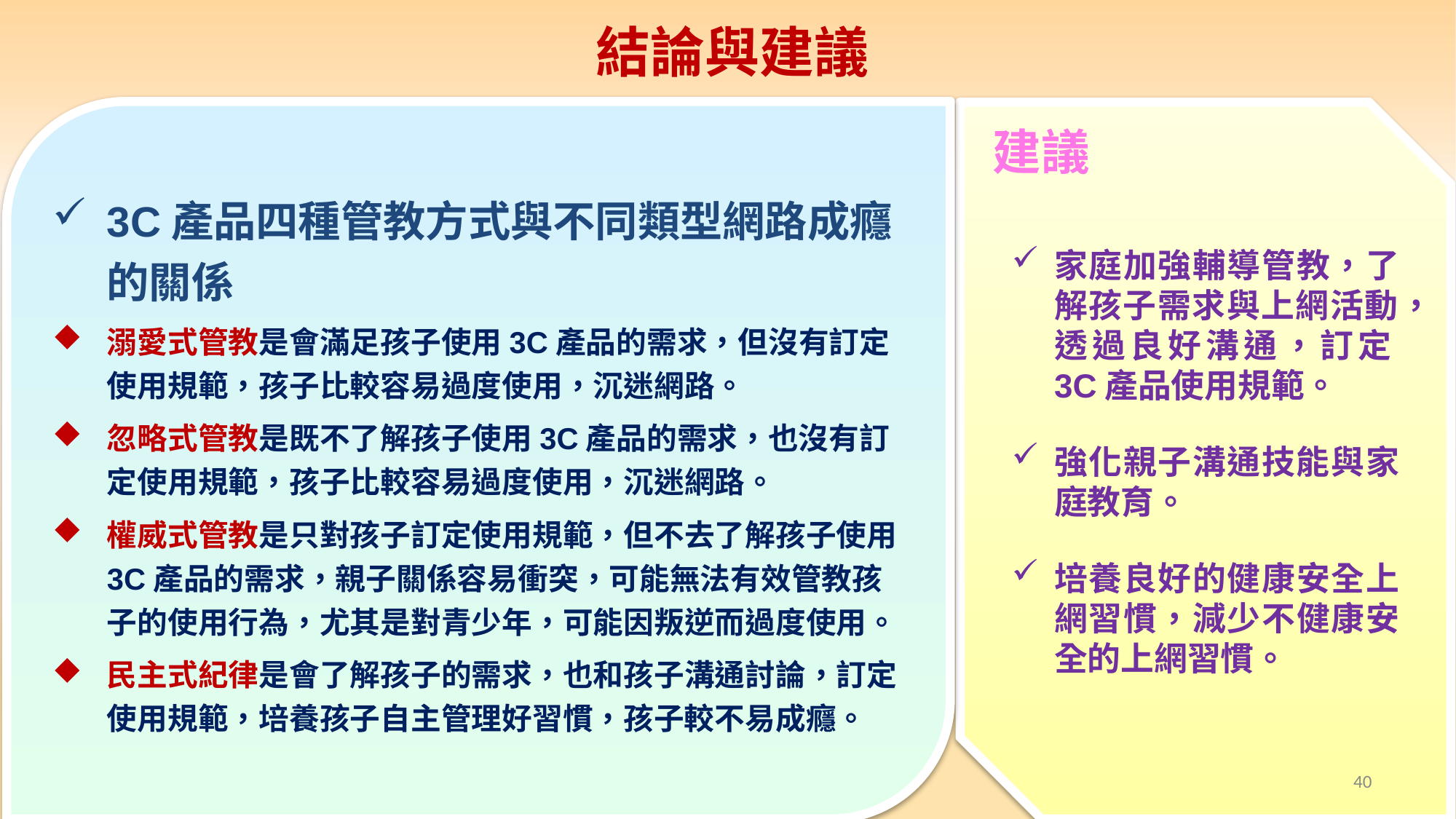

# 結論與建議
3C產品四種管教方式與不同類型網路成癮的關係
溺愛式管教是會滿足孩子使用3C產品的需求，但沒有訂定使用規範，孩子比較容易過度使用，沉迷網路。
忽略式管教是既不了解孩子使用3C產品的需求，也沒有訂定使用規範，孩子比較容易過度使用，沉迷網路。
權威式管教是只對孩子訂定使用規範，但不去了解孩子使用3C產品的需求，親子關係容易衝突，可能無法有效管教孩子的使用行為，尤其是對青少年，可能因叛逆而過度使用。
民主式紀律是會了解孩子的需求，也和孩子溝通討論，訂定使用規範，培養孩子自主管理好習慣，孩子較不易成癮。
家庭加強輔導管教，了解孩子需求與上網活動，透過良好溝通，訂定3C產品使用規範。
強化親子溝通技能與家庭教育。
培養良好的健康安全上網習慣，減少不健康安全的上網習慣。
建議
40